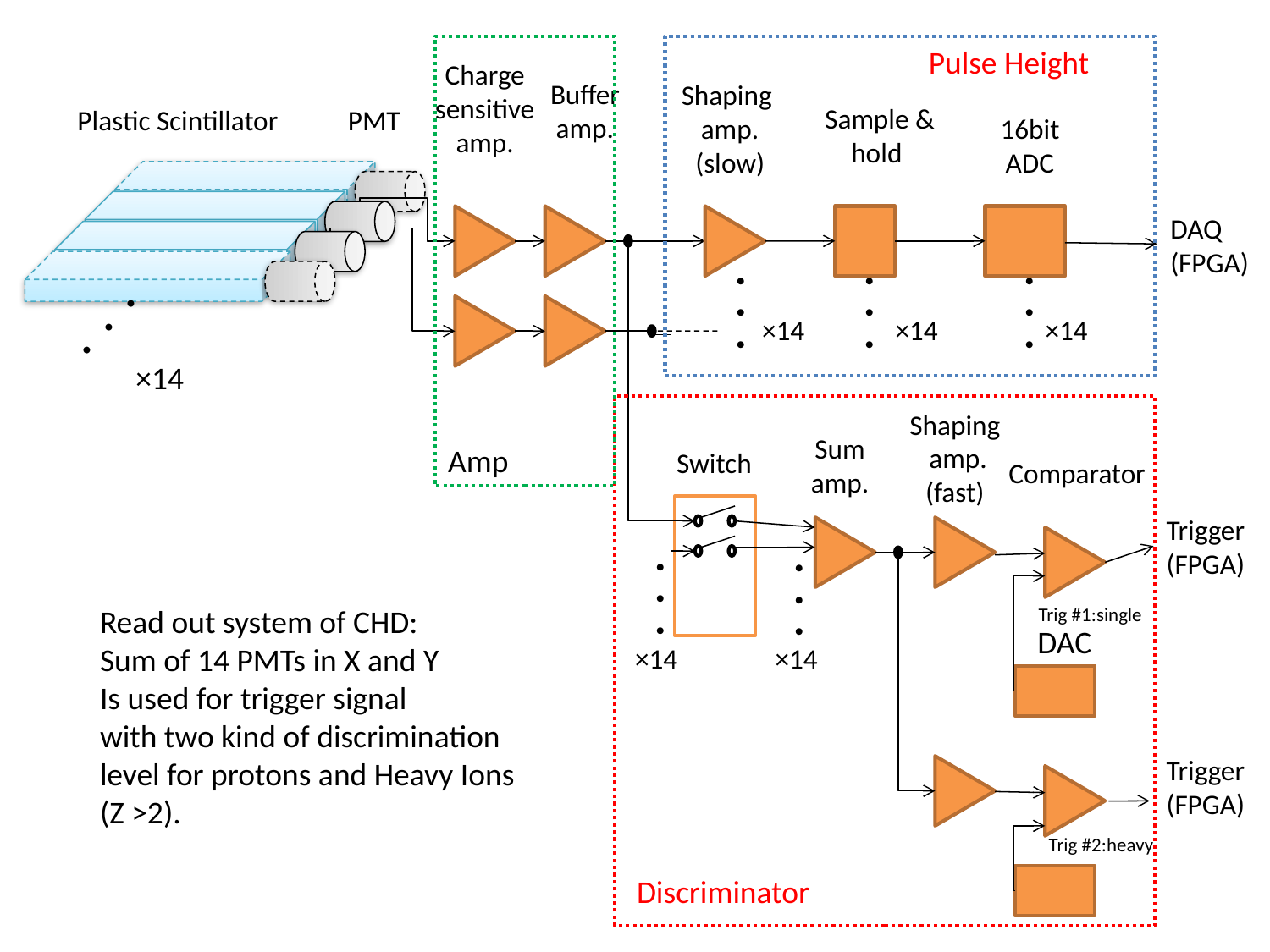

Pulse Height
Charge sensitive amp.
Buffer
amp.
Shaping
amp.
(slow)
Sample & hold
Plastic Scintillator
PMT
16bit ADC

DAQ
(FPGA)

・・・
・・・
・・・

・・・
×14
×14
×14

×14

Shaping  amp.
(fast)
Sum
amp.
Amp
Switch
Comparator
Trigger
(FPGA)

・・・
・・・
Read out system of CHD:
Sum of 14 PMTs in X and Y
Is used for trigger signal
with two kind of discrimination
level for protons and Heavy Ions
(Z >2).
Trig #1:single
DAC
×14
×14

Trigger
(FPGA)

Trig #2:heavy

Discriminator